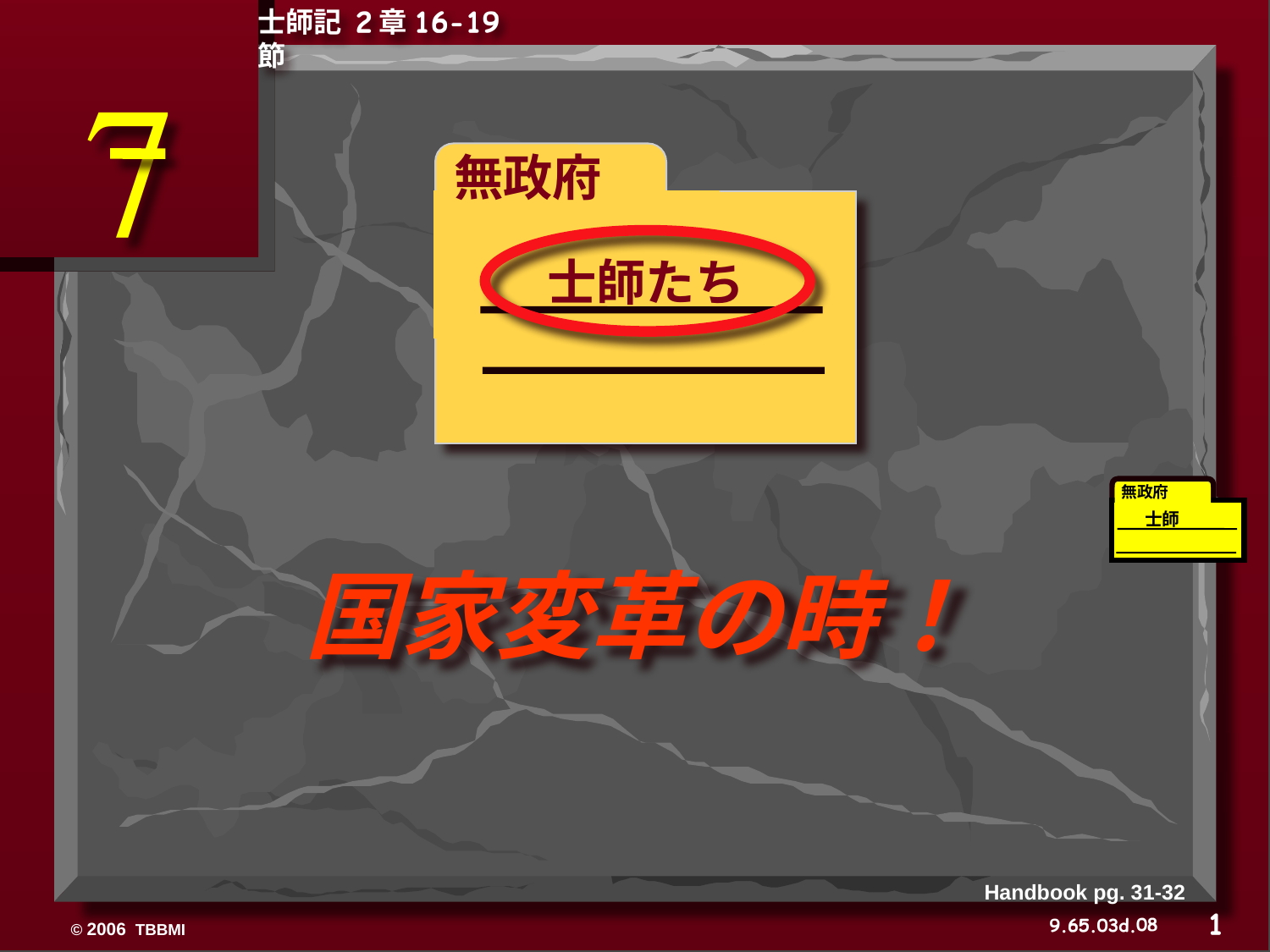

士師記 2章16-19節

7

無政府

士師たち

無政府

士師

350

国家変革の時！

Handbook pg. 31-32
1
08